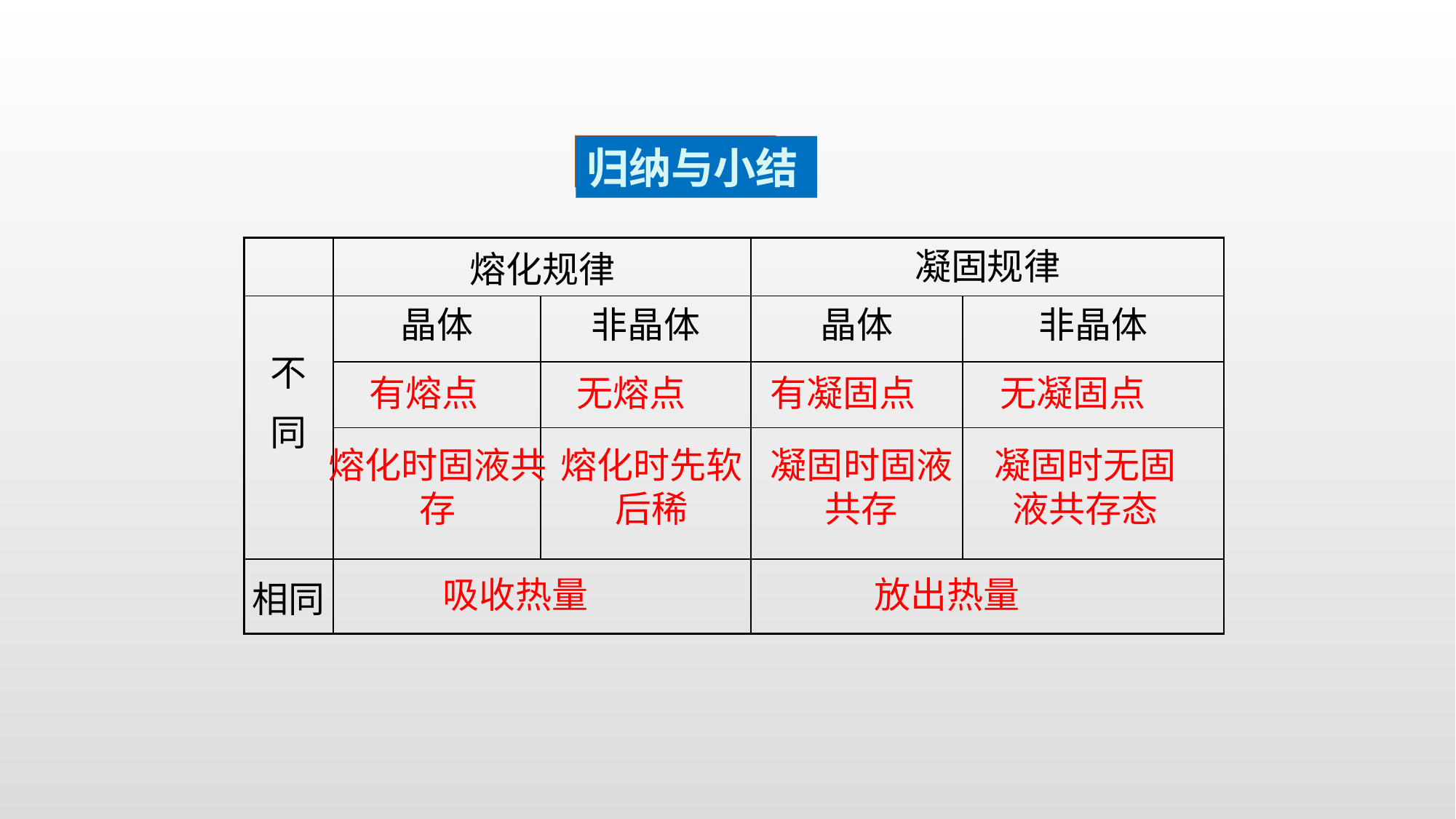

归纳与小结
|  | 熔化规律 |  | 凝固规律 |  |
| --- | --- | --- | --- | --- |
| 不 同 | 晶体 | 非晶体 | 晶体 | 非晶体 |
|  |  |  |  |  |
|  |  |  |  |  |
| 相同 |  |  |  |  |
有熔点
无熔点
有凝固点
无凝固点
熔化时固液共存
熔化时先软后稀
凝固时固液
共存
凝固时无固液共存态
吸收热量
放出热量